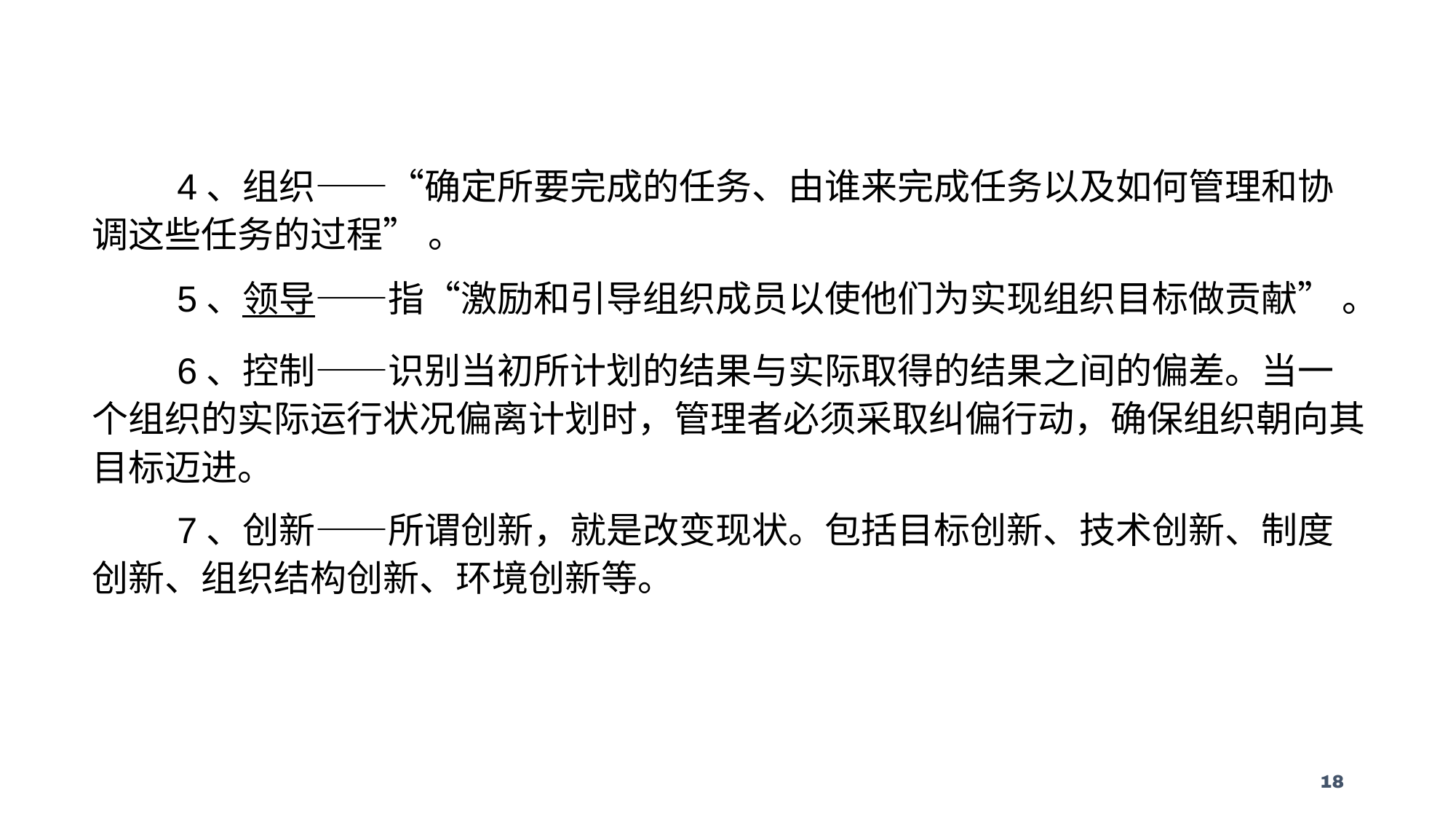

4、组织——“确定所要完成的任务、由谁来完成任务以及如何管理和协调这些任务的过程” 。
           5、领导——指“激励和引导组织成员以使他们为实现组织目标做贡献” 。
           6、控制——识别当初所计划的结果与实际取得的结果之间的偏差。当一个组织的实际运行状况偏离计划时，管理者必须采取纠偏行动，确保组织朝向其目标迈进。
           7、创新——所谓创新，就是改变现状。包括目标创新、技术创新、制度创新、组织结构创新、环境创新等。
18